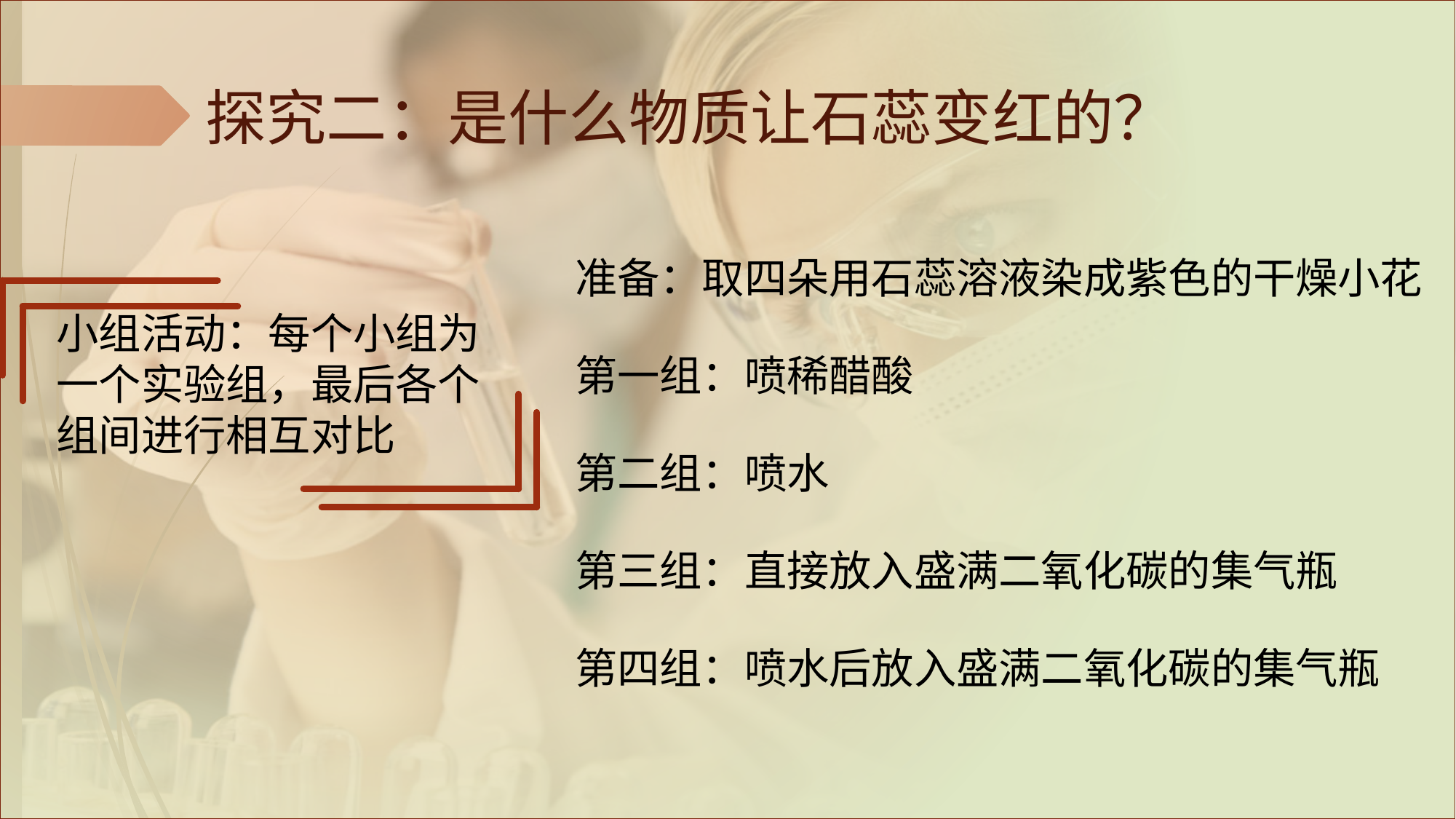

探究二：是什么物质让石蕊变红的？
准备：取四朵用石蕊溶液染成紫色的干燥小花
第一组：喷稀醋酸
第二组：喷水
第三组：直接放入盛满二氧化碳的集气瓶
第四组：喷水后放入盛满二氧化碳的集气瓶
小组活动：每个小组为一个实验组，最后各个组间进行相互对比